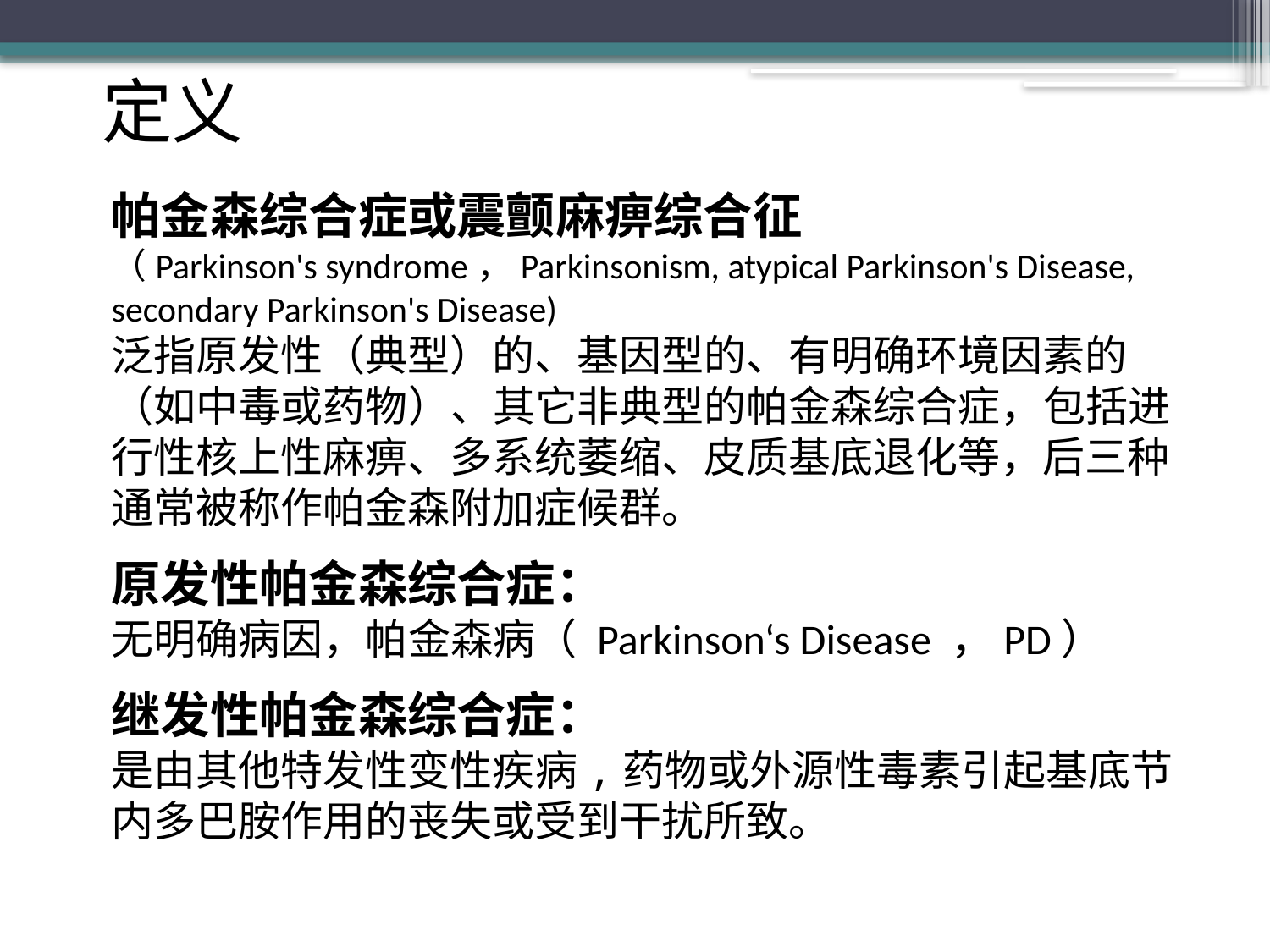

# 定义
帕金森综合症或震颤麻痹综合征
（Parkinson's syndrome，Parkinsonism, atypical Parkinson's Disease, secondary Parkinson's Disease)
泛指原发性（典型）的、基因型的、有明确环境因素的（如中毒或药物）、其它非典型的帕金森综合症，包括进行性核上性麻痹、多系统萎缩、皮质基底退化等，后三种通常被称作帕金森附加症候群。
原发性帕金森综合症：
无明确病因，帕金森病（ Parkinson‘s Disease ，PD）
继发性帕金森综合症：
是由其他特发性变性疾病,药物或外源性毒素引起基底节内多巴胺作用的丧失或受到干扰所致。